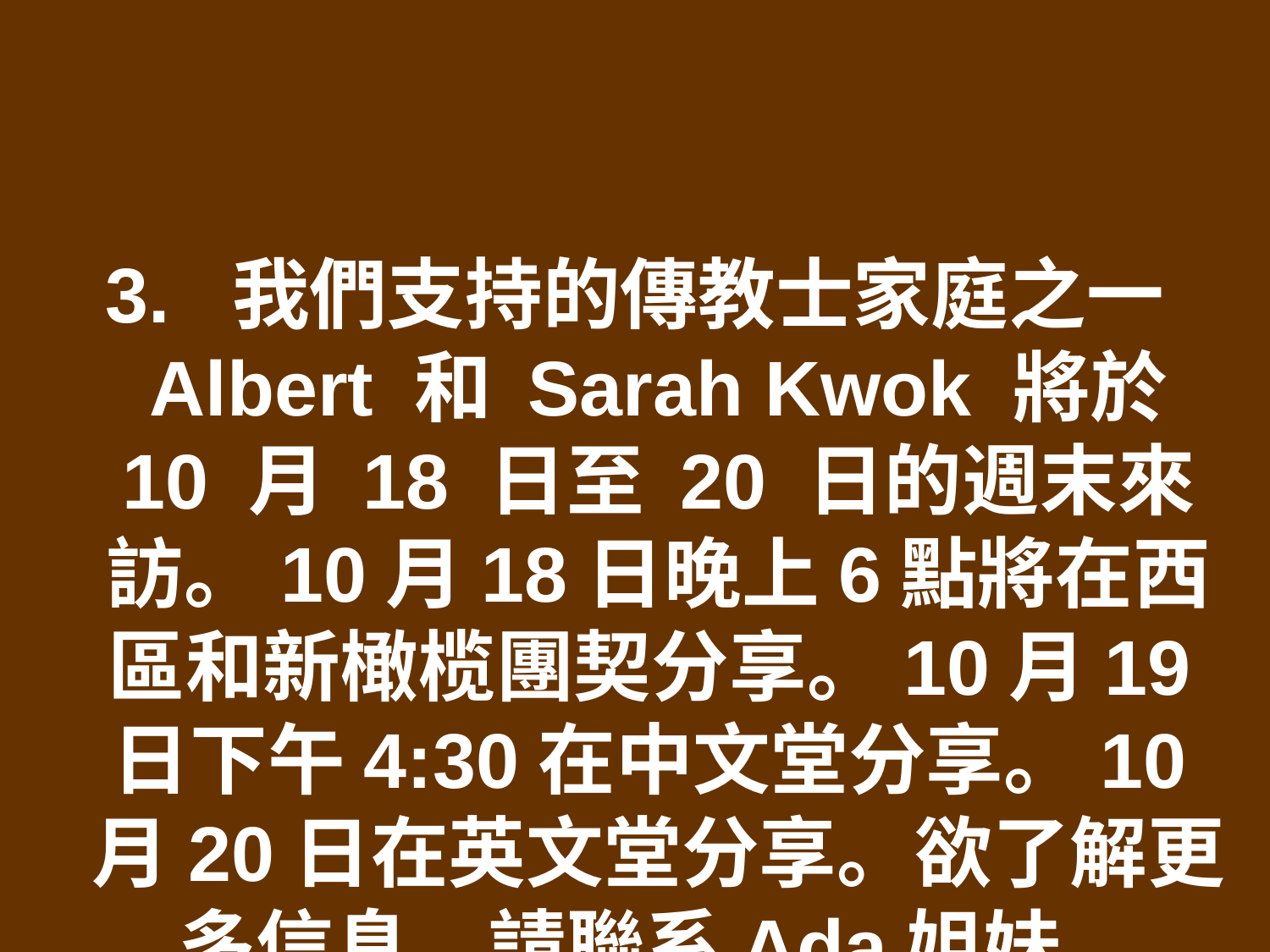

3.  我們支持的傳教士家庭之一 Albert 和 Sarah Kwok 將於 10 月 18 日至 20 日的週末來訪。10月18日晚上6點將在西區和新橄榄團契分享。10月19日下午4:30在中文堂分享。10月20日在英文堂分享。欲了解更多信息，請聯系Ada姐妹。